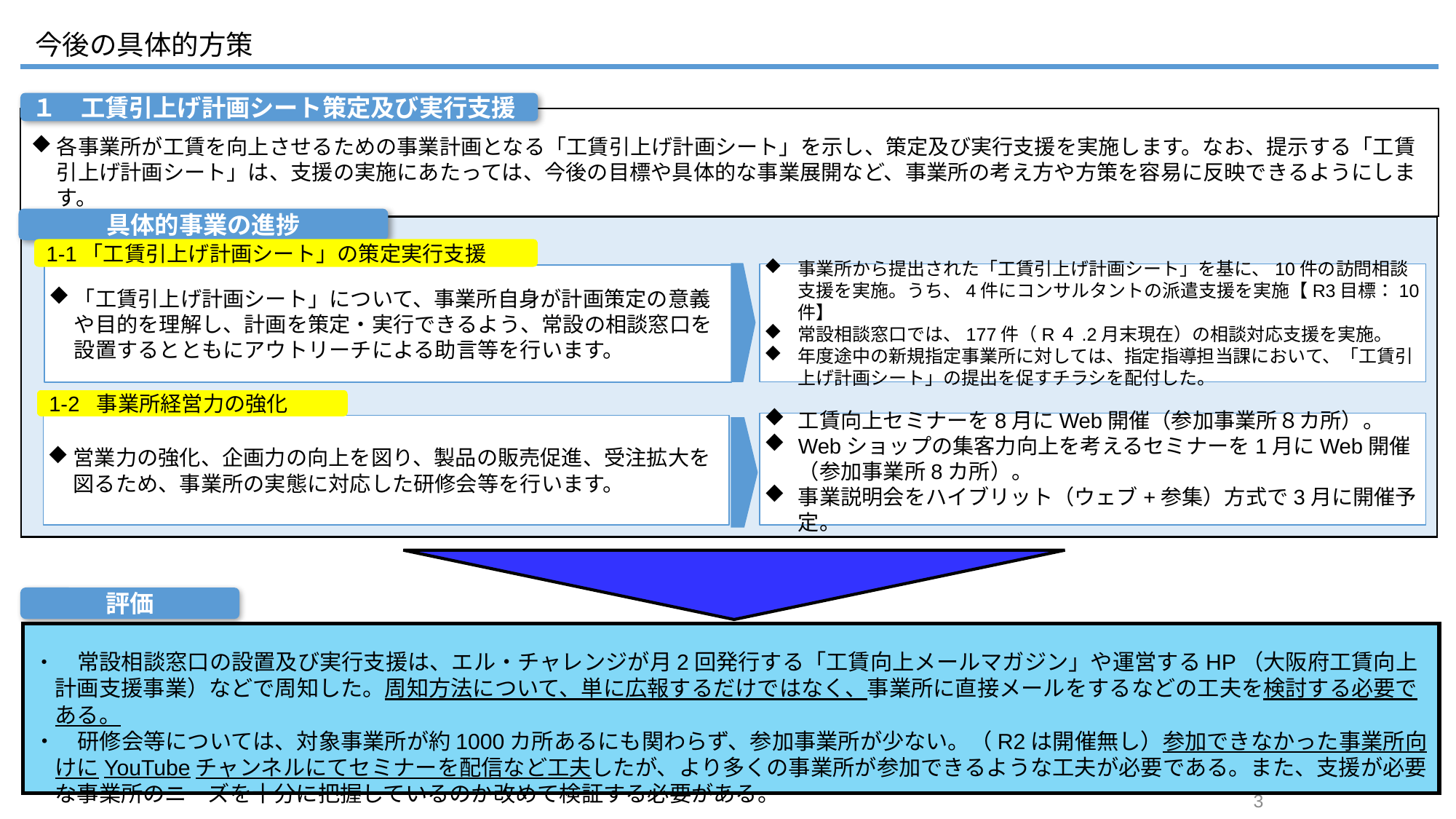

今後の具体的方策
１　工賃引上げ計画シート策定及び実行支援

各事業所が工賃を向上させるための事業計画となる「工賃引上げ計画シート」を示し、策定及び実行支援を実施します。なお、提示する「工賃引上げ計画シート」は、支援の実施にあたっては、今後の目標や具体的な事業展開など、事業所の考え方や方策を容易に反映できるようにします。
具体的事業の進捗

1-1「工賃引上げ計画シート」の策定実行支援

事業所から提出された「工賃引上げ計画シート」を基に、10件の訪問相談支援を実施。うち、4件にコンサルタントの派遣支援を実施【R3目標：10件】
常設相談窓口では、177件（R４.2月末現在）の相談対応支援を実施。
年度途中の新規指定事業所に対しては、指定指導担当課において、「工賃引上げ計画シート」の提出を促すチラシを配付した。

「工賃引上げ計画シート」について、事業所自身が計画策定の意義や目的を理解し、計画を策定・実行できるよう、常設の相談窓口を設置するとともにアウトリーチによる助言等を行います。
1-2  事業所経営力の強化

工賃向上セミナーを8月にWeb開催（参加事業所８カ所）。
Webショップの集客力向上を考えるセミナーを1月にWeb開催（参加事業所8カ所）。
事業説明会をハイブリット（ウェブ+参集）方式で3月に開催予定。

営業力の強化、企画力の向上を図り、製品の販売促進、受注拡大を図るため、事業所の実態に対応した研修会等を行います。

評価

・　常設相談窓口の設置及び実行支援は、エル・チャレンジが月2回発行する「工賃向上メールマガジン」や運営するHP（大阪府工賃向上計画支援事業）などで周知した。周知方法について、単に広報するだけではなく、事業所に直接メールをするなどの工夫を検討する必要である。
・　研修会等については、対象事業所が約1000カ所あるにも関わらず、参加事業所が少ない。（R2は開催無し）参加できなかった事業所向けにYouTubeチャンネルにてセミナーを配信など工夫したが、より多くの事業所が参加できるような工夫が必要である。また、支援が必要な事業所のニーズを十分に把握しているのか改めて検証する必要がある。
3